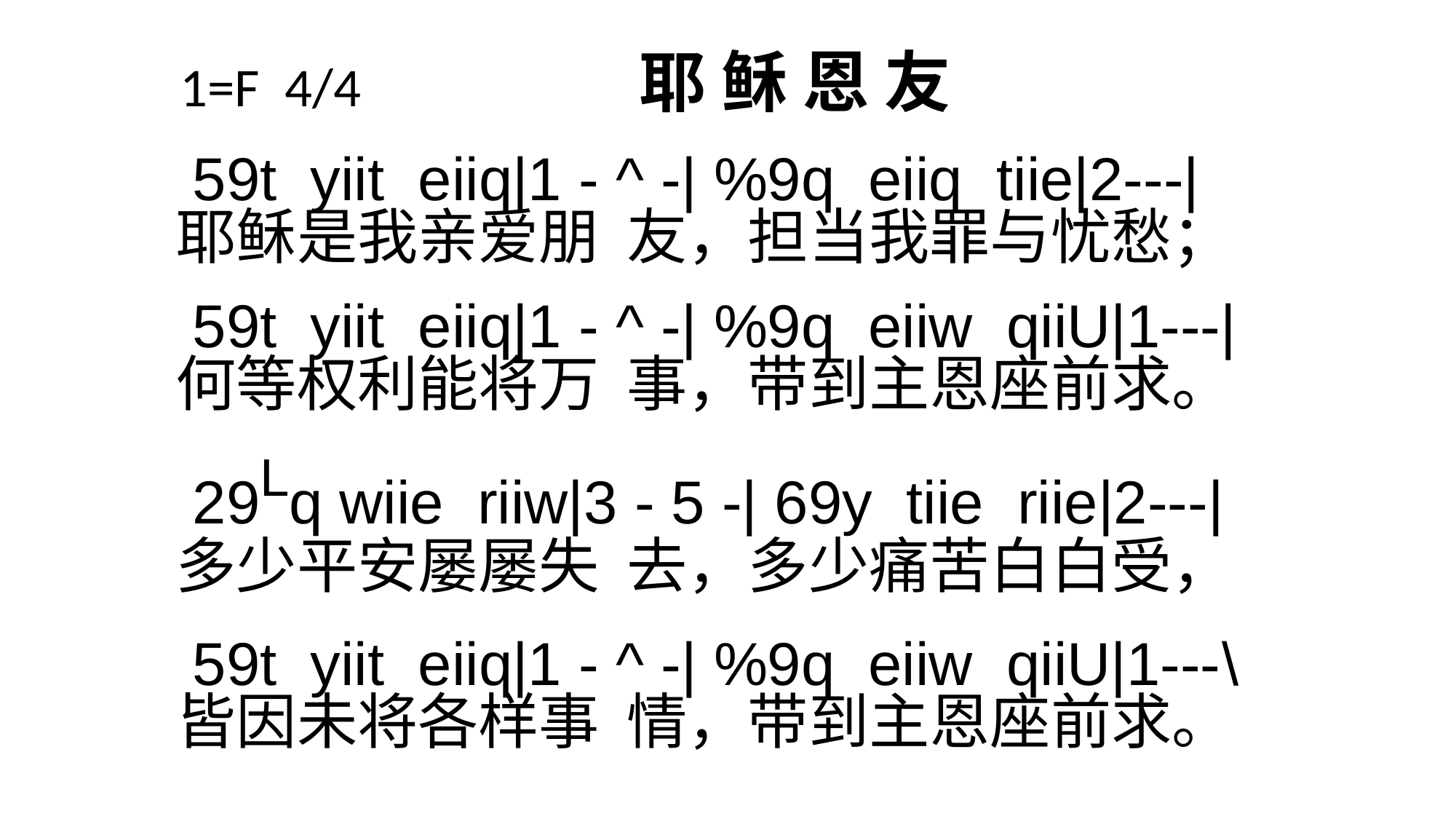

# 1=F  4/4                 耶 稣 恩 友
 59t  yiit  eiiq|1 - ^ -| %9q  eiiq  tiie|2---|
耶稣是我亲爱朋  友，担当我罪与忧愁；
 59t  yiit  eiiq|1 - ^ -| %9q  eiiw  qiiU|1---|
何等权利能将万  事，带到主恩座前求。
29Lq wiie  riiw|3 - 5 -| 69y  tiie  riie|2---|
多少平安屡屡失  去，多少痛苦白白受，
 59t  yiit  eiiq|1 - ^ -| %9q  eiiw  qiiU|1---\
皆因未将各样事  情，带到主恩座前求。
3-1